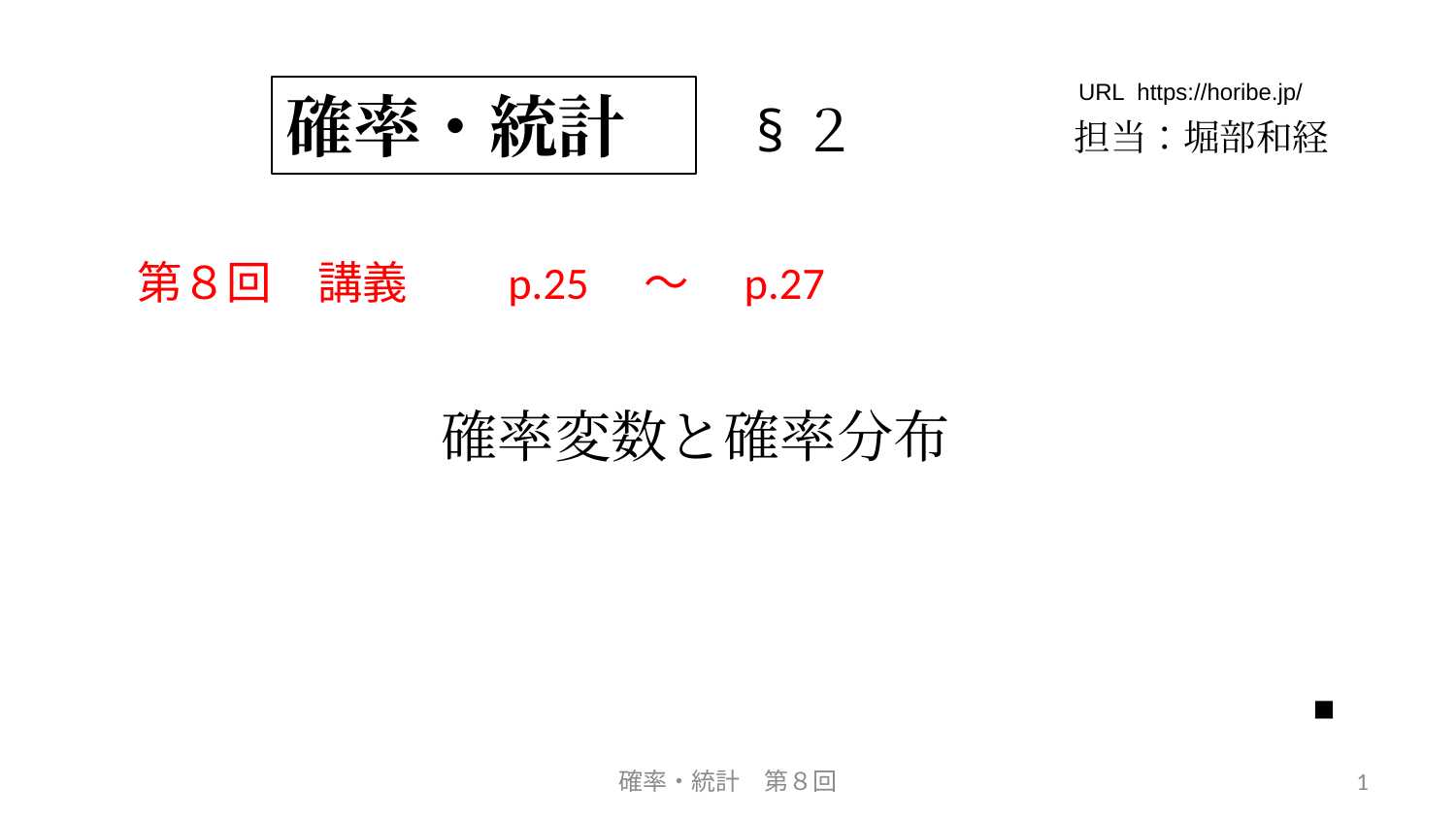

URL  https://horibe.jp/
確率・統計
§２
担当：堀部和経
第８回　講義　　p.25　～　p.27
確率変数と確率分布
■

確率・統計　第８回
1